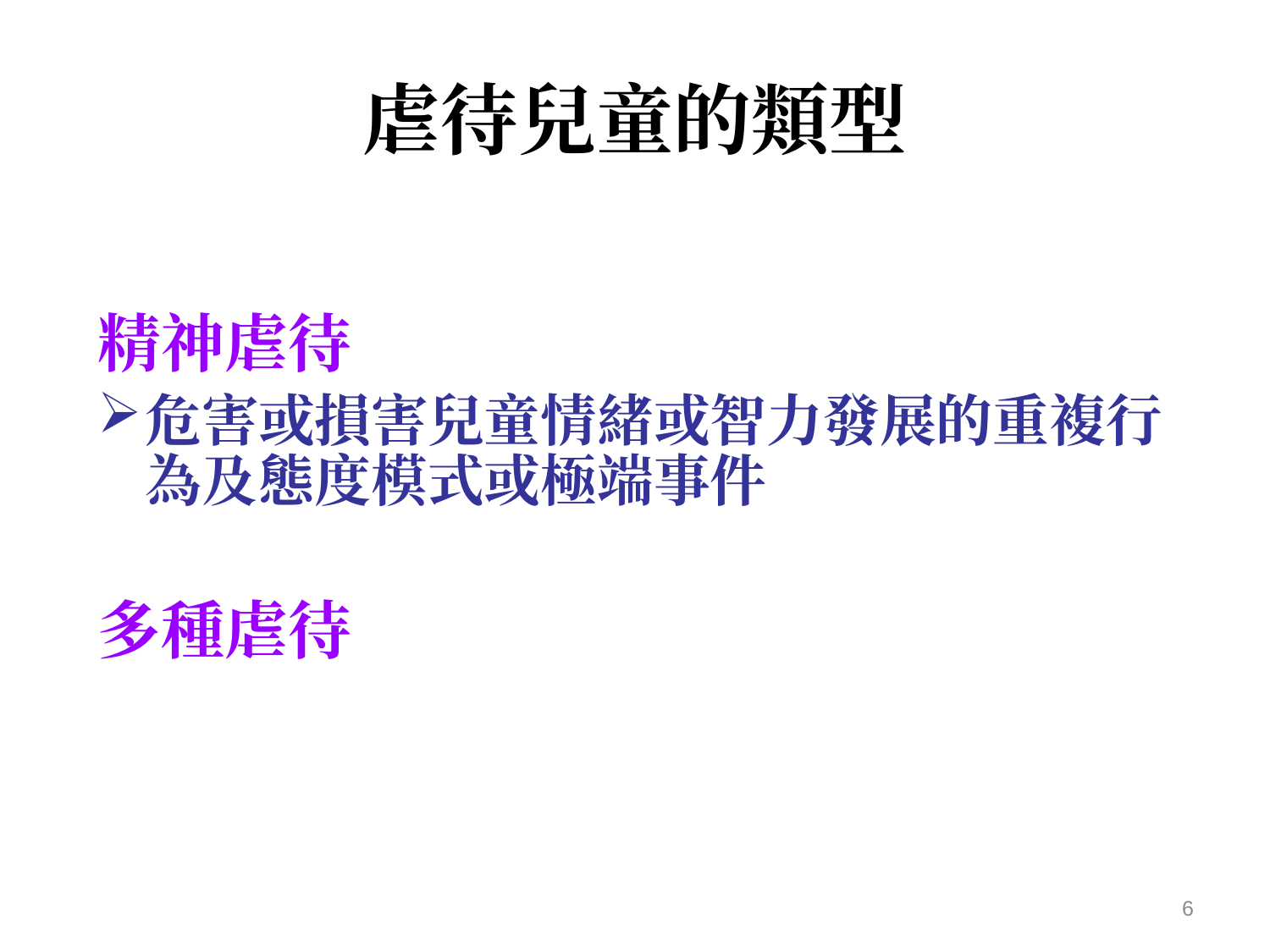

# 虐待兒童的類型
精神虐待
危害或損害兒童情緒或智力發展的重複行為及態度模式或極端事件

多種虐待

6